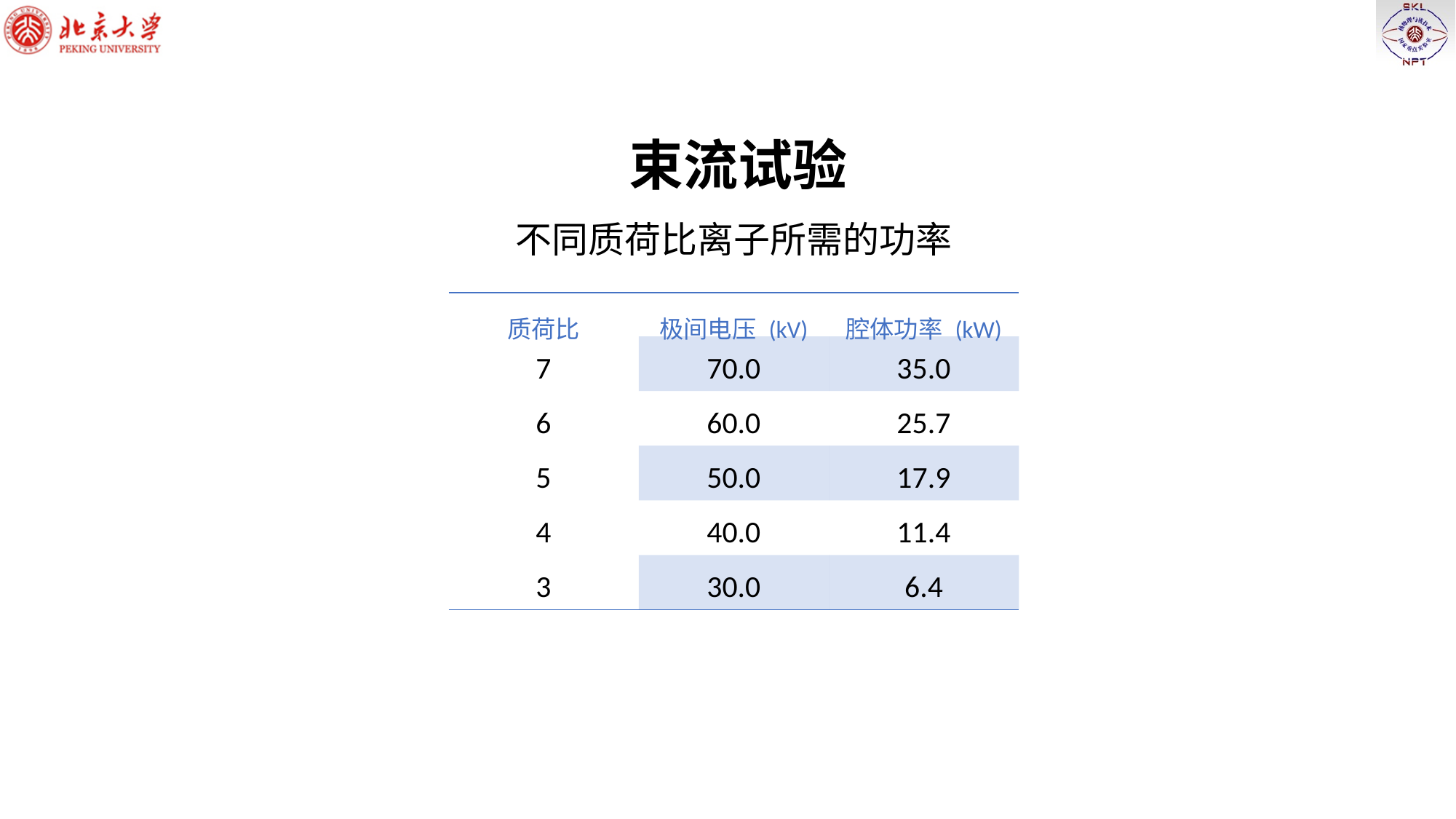

束流试验
不同质荷比离子所需的功率
| 质荷比 | 极间电压 (kV) | 腔体功率 (kW) |
| --- | --- | --- |
| 7 | 70.0 | 35.0 |
| 6 | 60.0 | 25.7 |
| 5 | 50.0 | 17.9 |
| 4 | 40.0 | 11.4 |
| 3 | 30.0 | 6.4 |